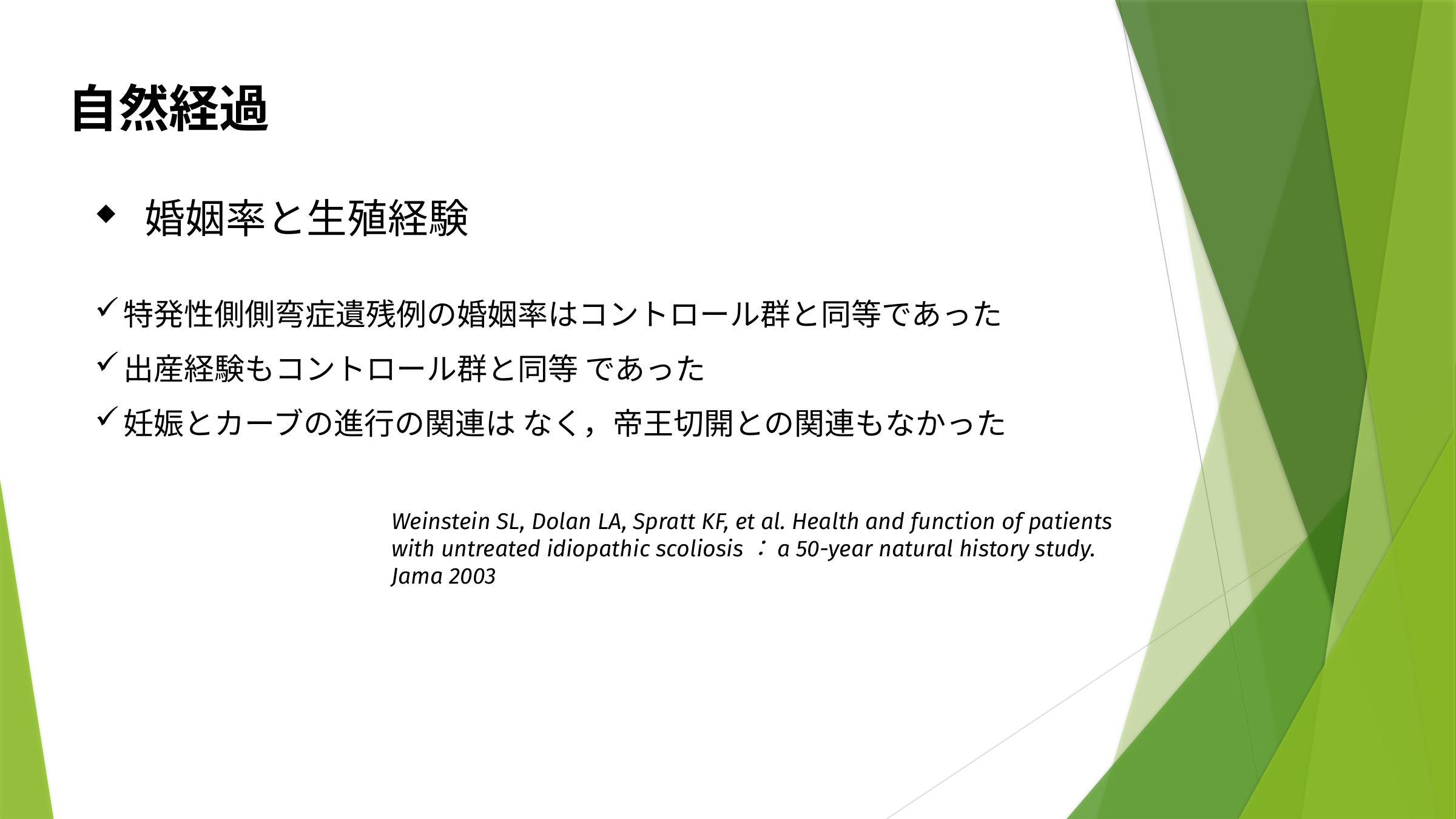

自然経過
  婚姻率と生殖経験
特発性側側弯症遺残例の婚姻率はコントロール群と同等であった
出産経験もコントロール群と同等 であった
妊娠とカーブの進行の関連は なく，帝王切開との関連もなかった
Weinstein SL, Dolan LA, Spratt KF, et al. Health and function of patients with untreated idiopathic scoliosis：a 50-year natural history study.
Jama 2003